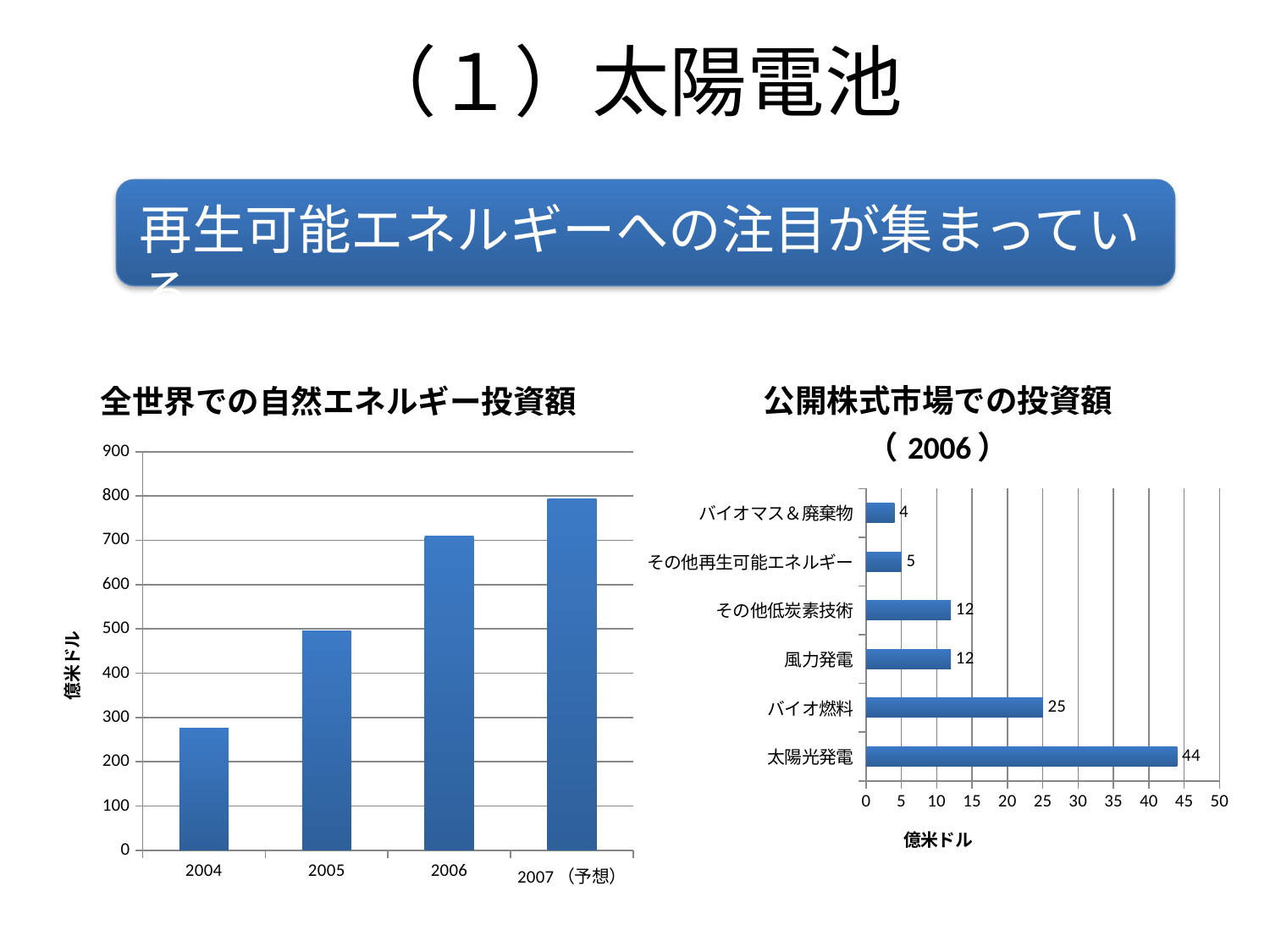

（１）太陽電池

再生可能エネルギーへの注目が集まっている

### Chart: 全世界での自然エネルギー投資額

| Category |  |
|---|---|
| 2004 | 275.0 |
| 2005 | 496.0 |
| 2006 | 709.0 |
| 2007（予想） | 794.0 |

### Chart: 公開株式市場での投資額（2006）

| Category |  |
|---|---|
| 太陽光発電 | 44.0 |
| バイオ燃料 | 25.0 |
| 風力発電 | 12.0 |
| その他低炭素技術 | 12.0 |
| その他再生可能エネルギー | 5.0 |
| バイオマス＆廃棄物 | 4.0 |